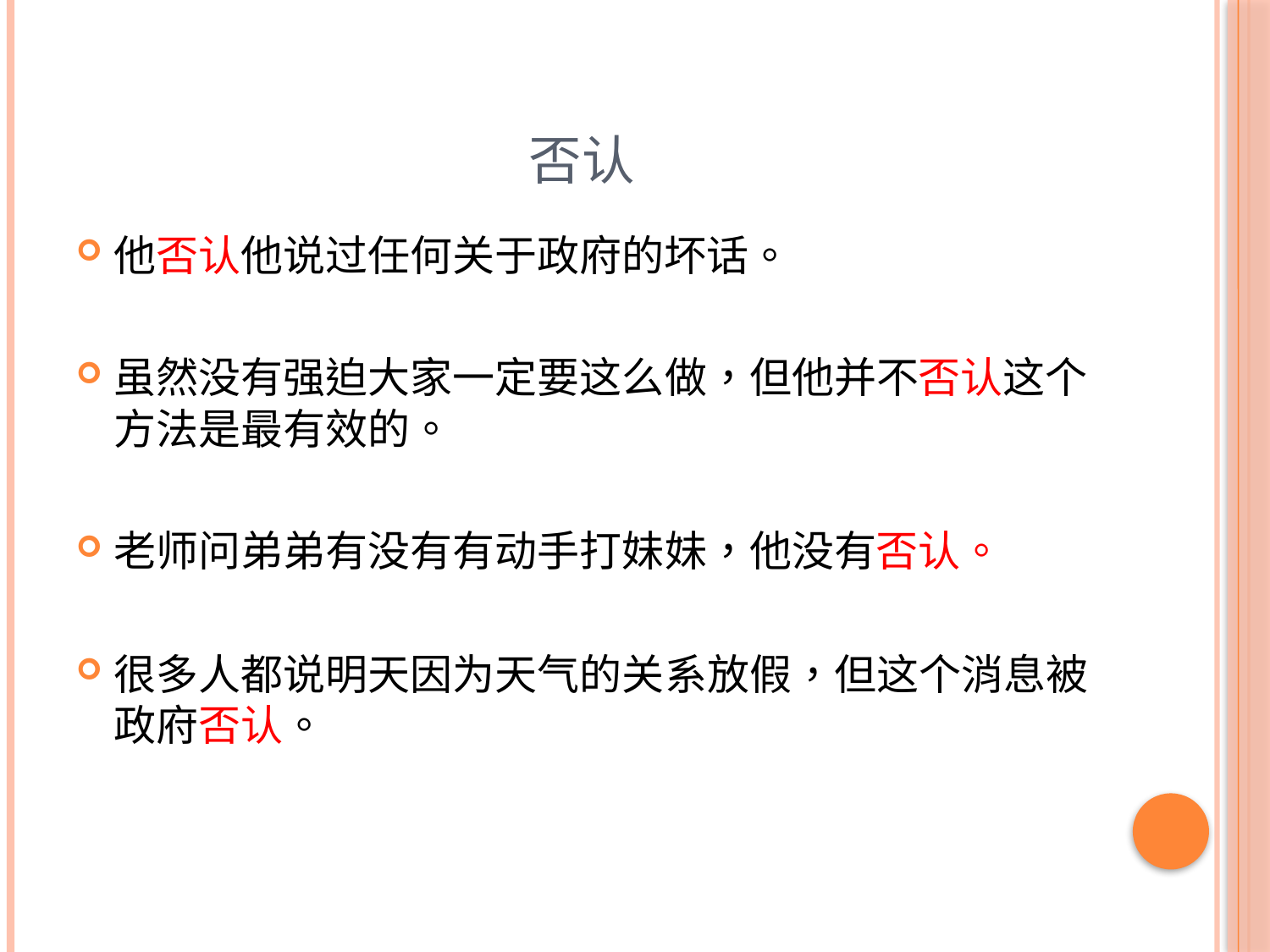

# 否认
他否认他说过任何关于政府的坏话。

虽然没有强迫大家一定要这么做，但他并不否认这个方法是最有效的。

老师问弟弟有没有有动手打妹妹，他没有否认。

很多人都说明天因为天气的关系放假，但这个消息被政府否认。